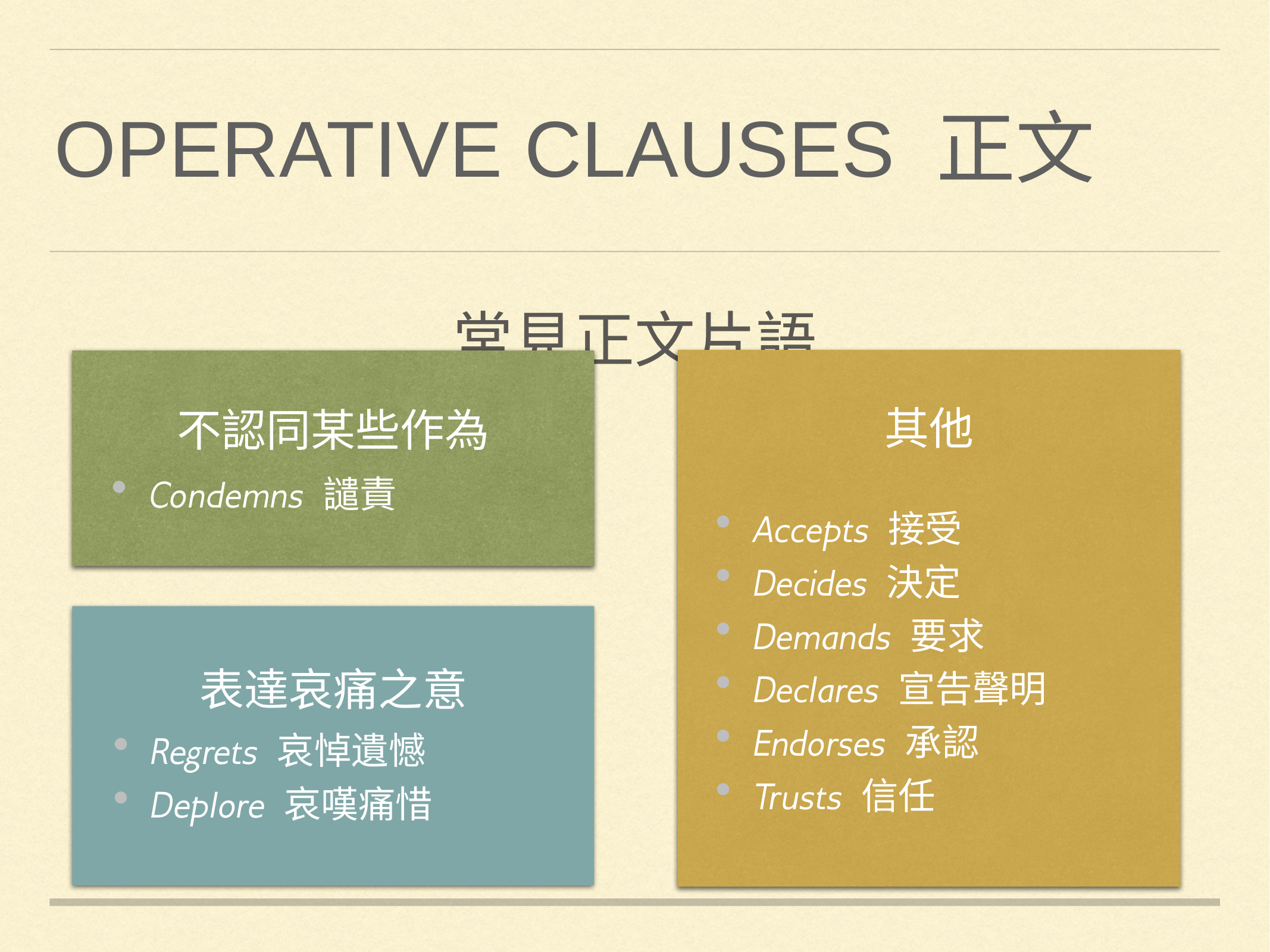

# operative clauses 正文
常見正文片語

不認同某些作為
Condemns 譴責

其他
Accepts 接受
Decides 決定
Demands 要求
Declares 宣告聲明
Endorses 承認
Trusts 信任

表達哀痛之意
Regrets 哀悼遺憾
Deplore 哀嘆痛惜